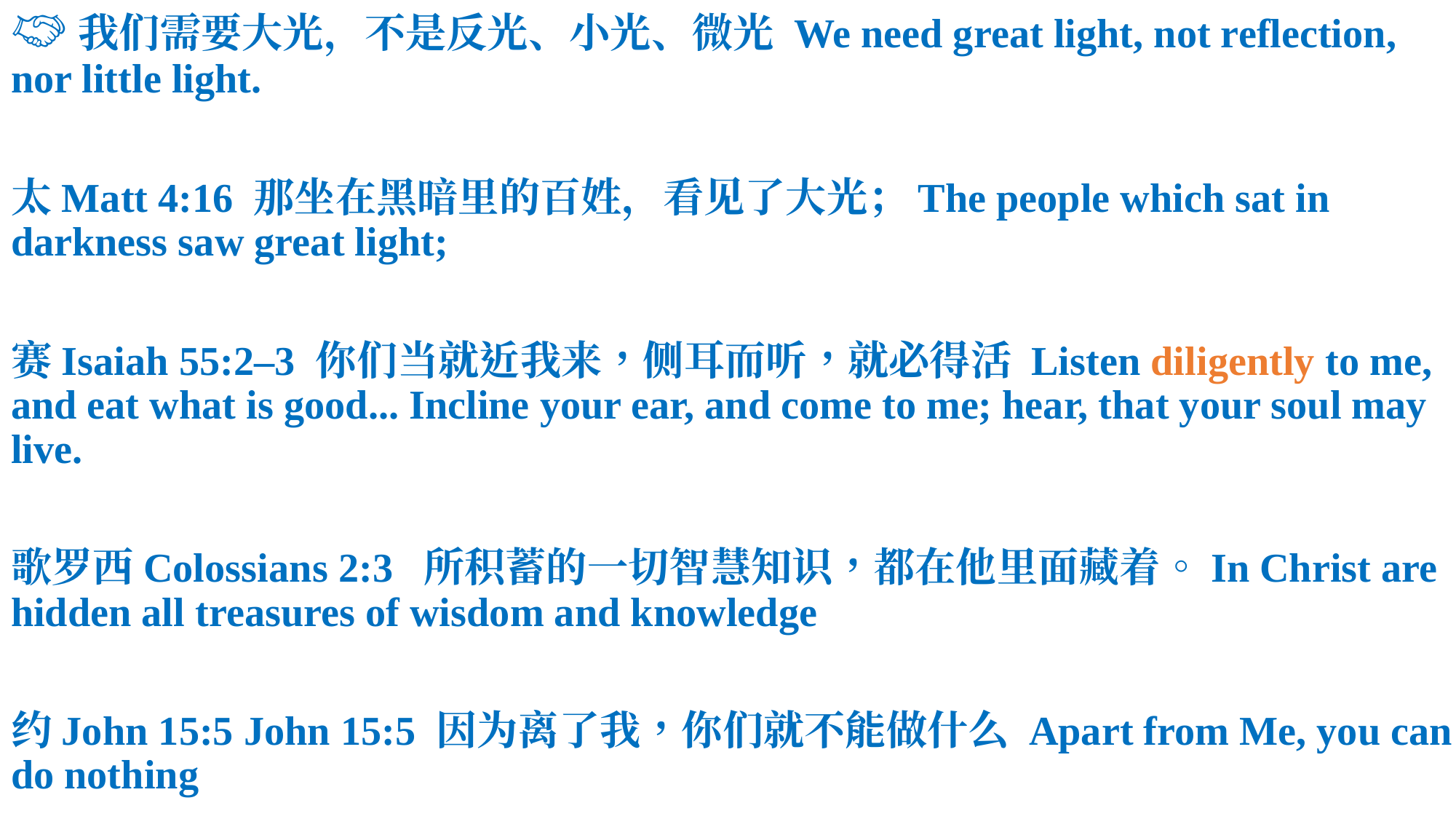

🤝我们需要大光，不是反光、小光、微光 We need great light, not reflection, nor little light.

太Matt 4:16 那坐在黑暗里的百姓，看见了大光；The people which sat in darkness saw great light;

赛Isaiah 55:2–3 你们当就近我来，侧耳而听，就必得活 Listen diligently to me, and eat what is good... Incline your ear, and come to me; hear, that your soul may live.

歌罗西Colossians 2:3  所积蓄的一切智慧知识，都在他里面藏着。In Christ are hidden all treasures of wisdom and knowledge

约John 15:5 John 15:5 因为离了我，你们就不能做什么 Apart from Me, you can do nothing